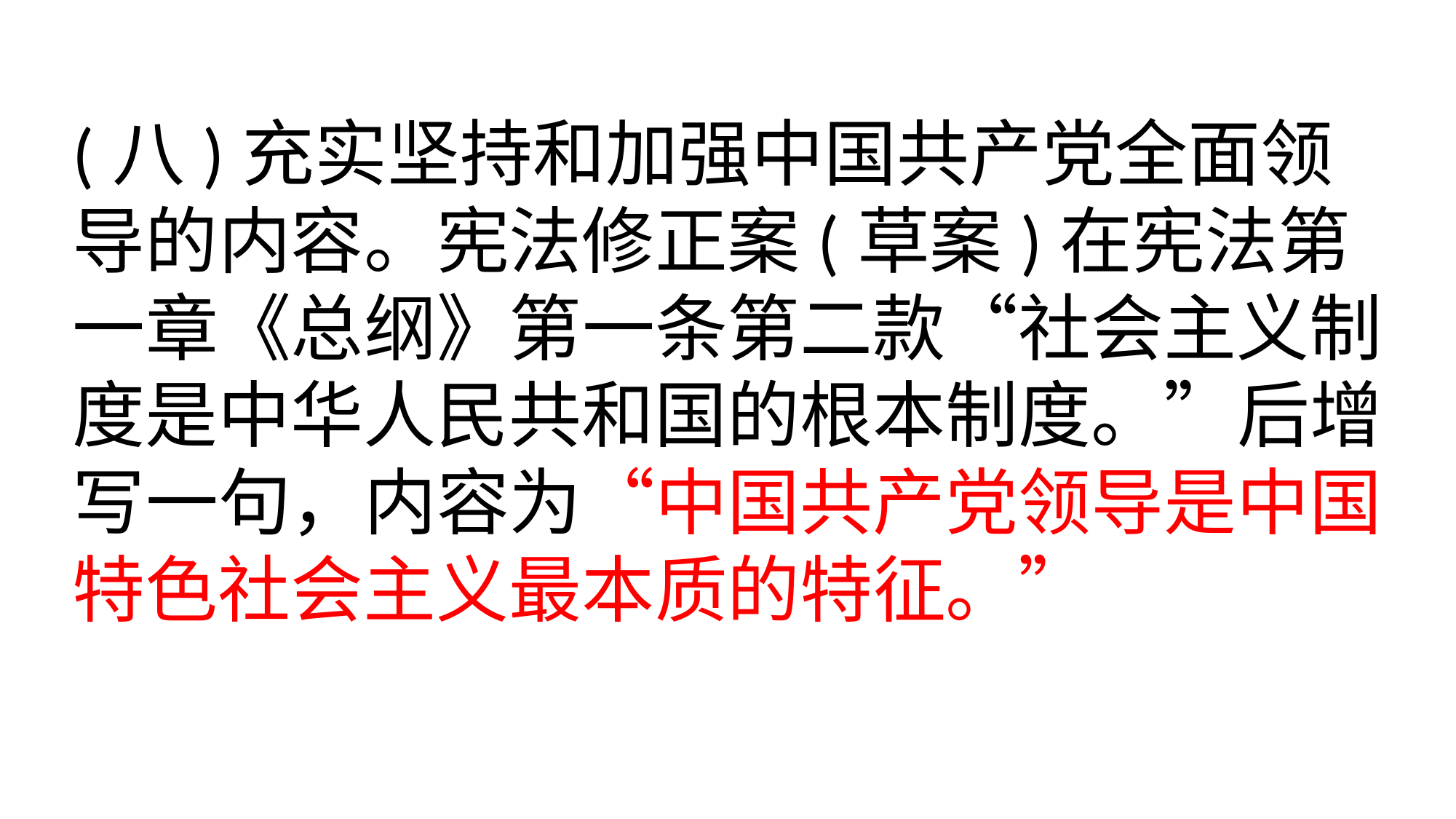

(八)充实坚持和加强中国共产党全面领导的内容。宪法修正案(草案)在宪法第一章《总纲》第一条第二款“社会主义制度是中华人民共和国的根本制度。”后增写一句，内容为“中国共产党领导是中国特色社会主义最本质的特征。”